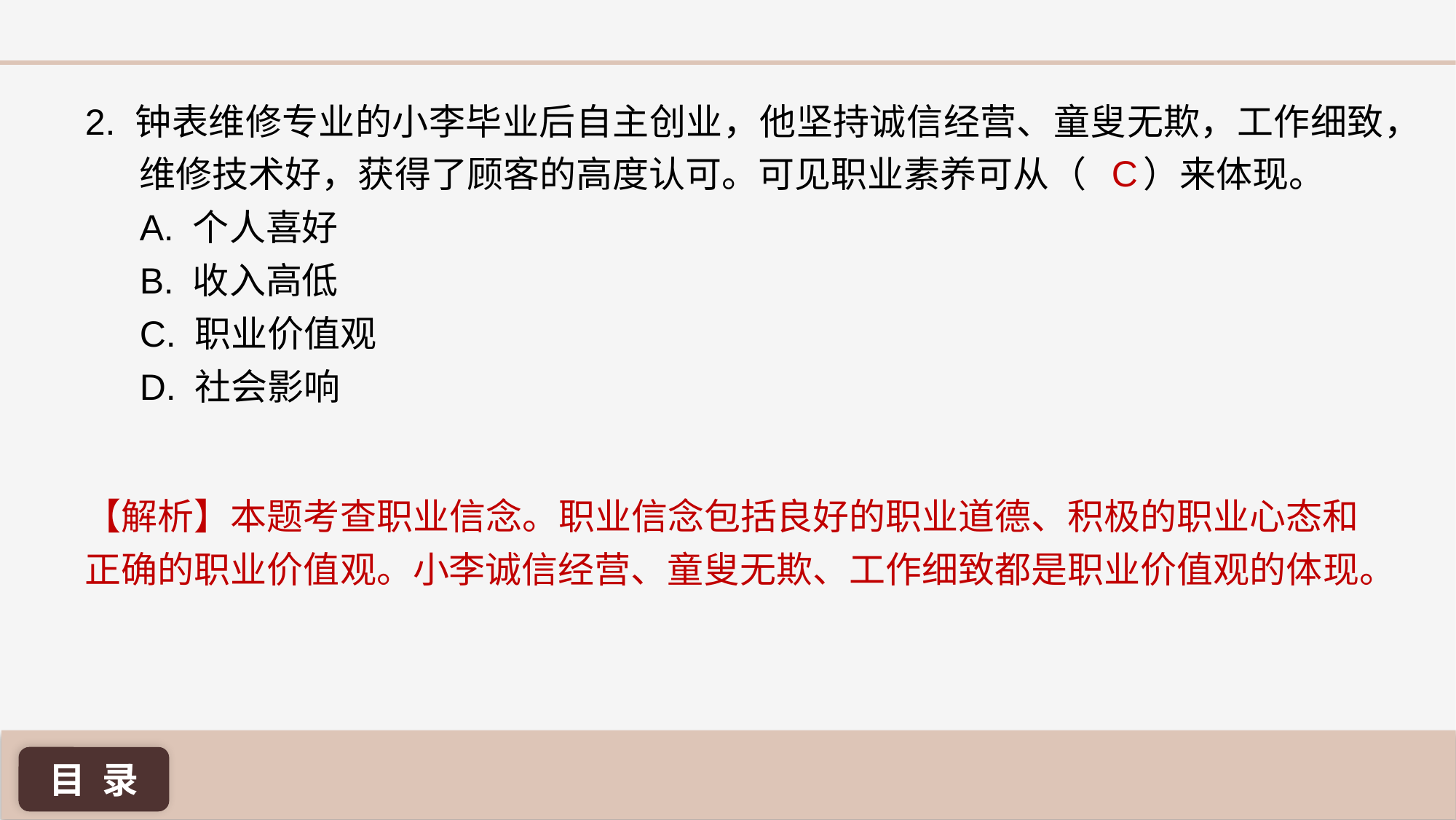

2. 钟表维修专业的小李毕业后自主创业，他坚持诚信经营、童叟无欺，工作细致，维修技术好，获得了顾客的高度认可。可见职业素养可从（       ）来体现。
A. 个人喜好
B. 收入高低
C. 职业价值观
D. 社会影响
C
【解析】本题考查职业信念。职业信念包括良好的职业道德、积极的职业心态和正确的职业价值观。小李诚信经营、童叟无欺、工作细致都是职业价值观的体现。